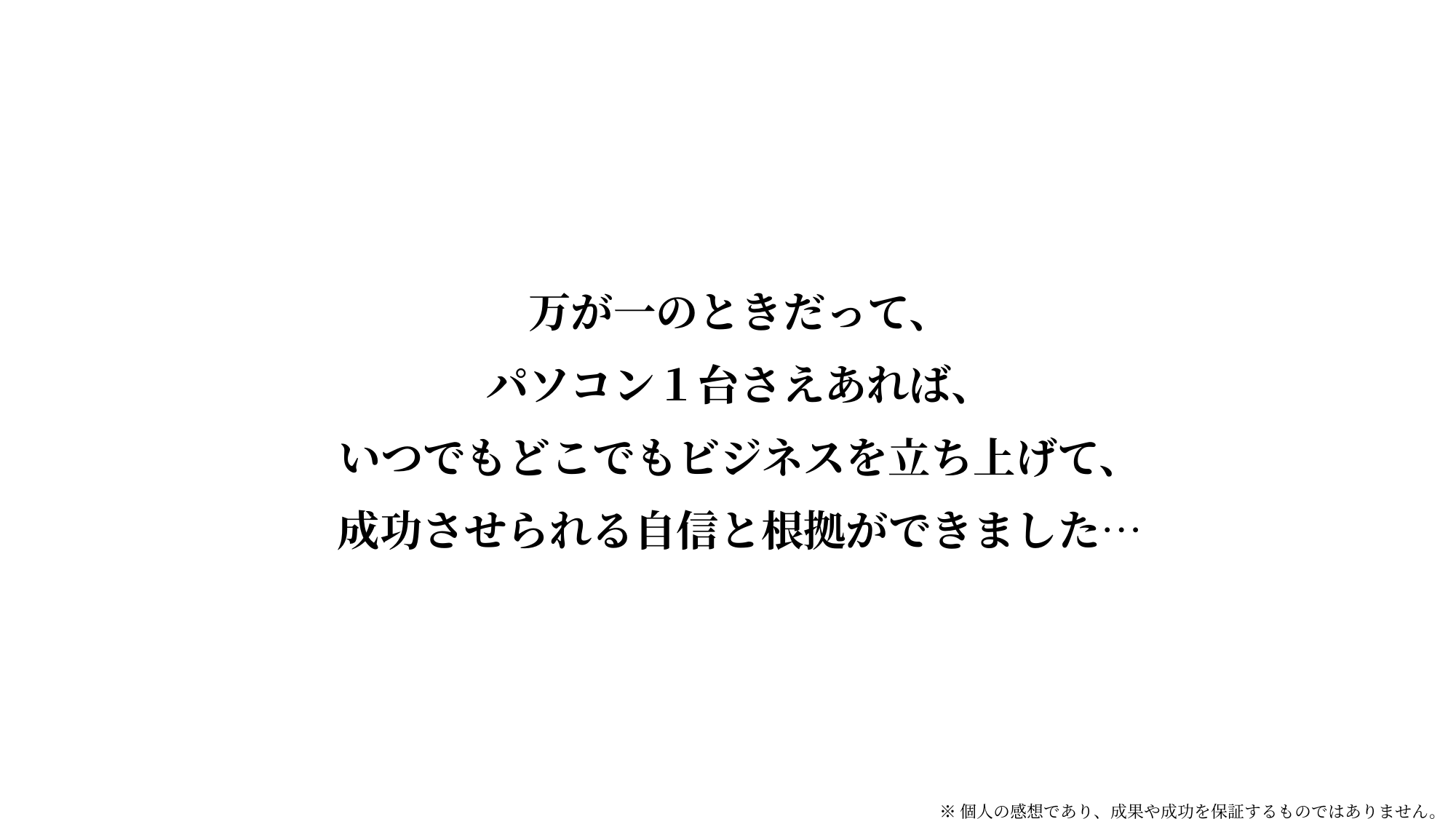

万が一のときだって、
パソコン１台さえあれば、
いつでもどこでもビジネスを立ち上げて、
成功させられる自信と根拠ができました…
※個人の感想であり、成果や成功を保証するものではありません。